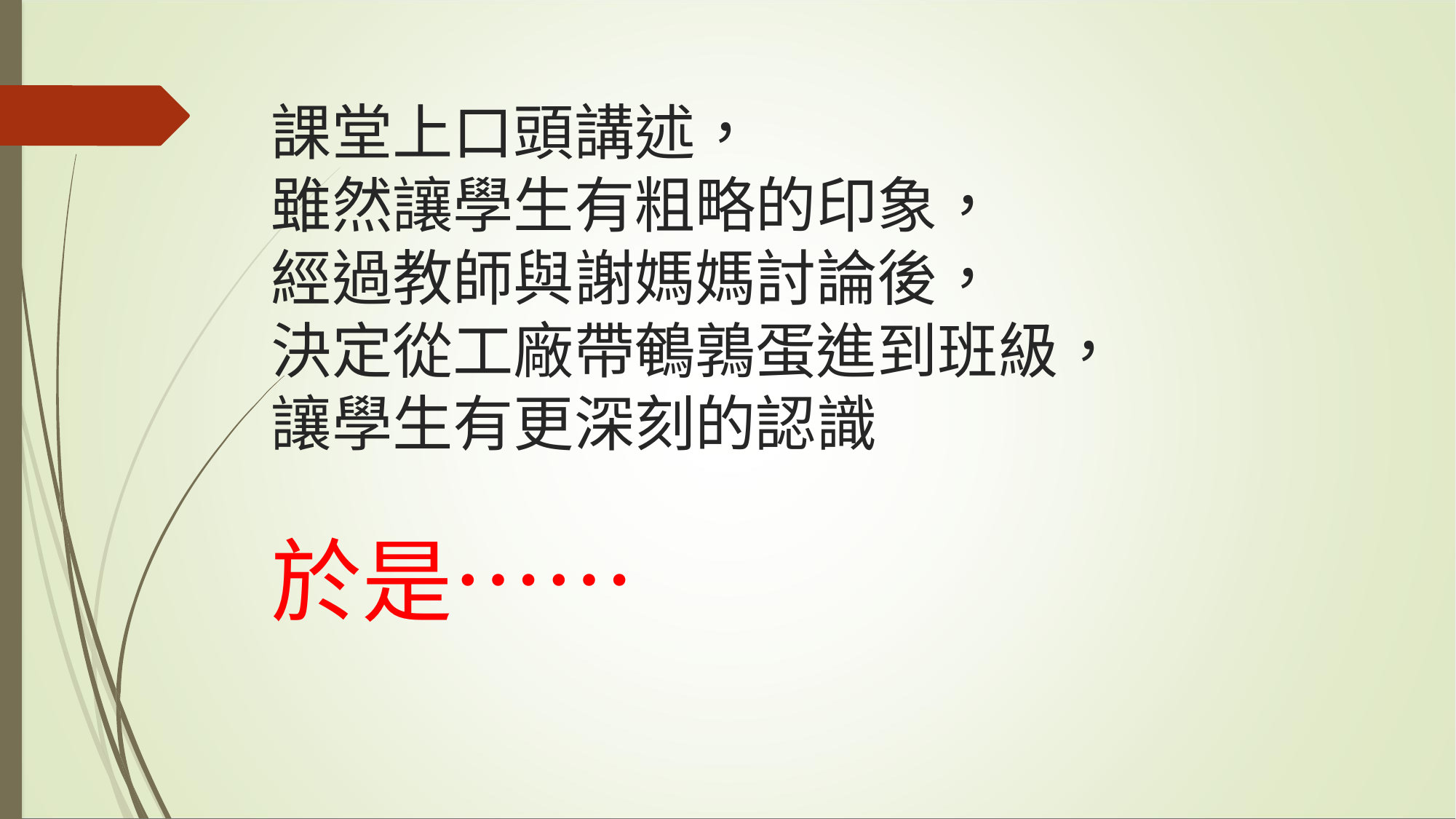

# 課堂上口頭講述， 雖然讓學生有粗略的印象， 經過教師與謝媽媽討論後， 決定從工廠帶鵪鶉蛋進到班級， 讓學生有更深刻的認識 於是……